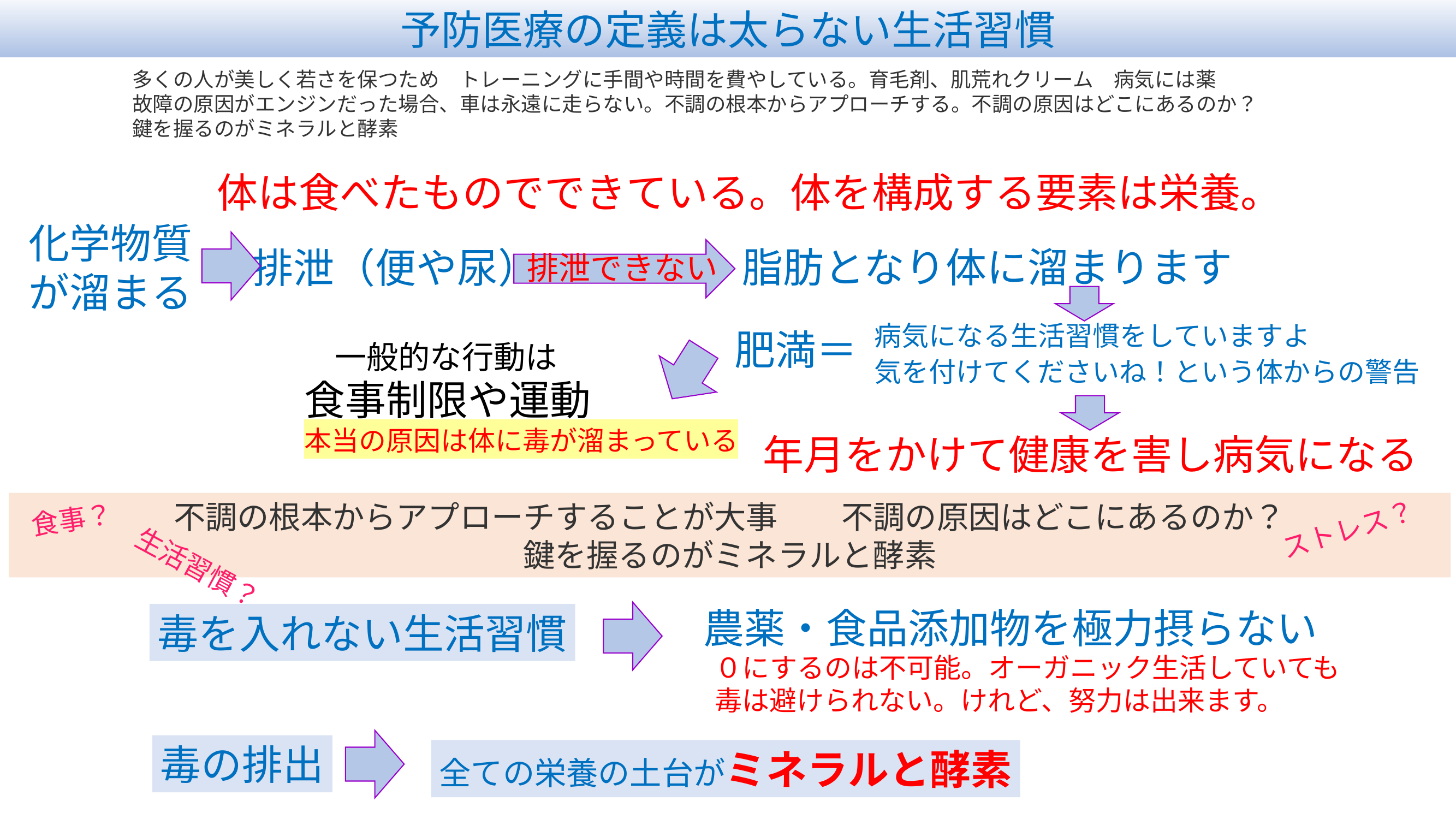

予防医療の定義は太らない生活習慣
多くの人が美しく若さを保つため　トレーニングに手間や時間を費やしている。育毛剤、肌荒れクリーム　病気には薬
故障の原因がエンジンだった場合、車は永遠に走らない。不調の根本からアプローチする。不調の原因はどこにあるのか？
鍵を握るのがミネラルと酵素
体は食べたものでできている。体を構成する要素は栄養。
化学物質
が溜まる

脂肪となり体に溜まります
排泄（便や尿）

排泄できない

病気になる生活習慣をしていますよ
気を付けてくださいね！という体からの警告
肥満＝
一般的な行動は

食事制限や運動
本当の原因は体に毒が溜まっている

年月をかけて健康を害し病気になる
不調の根本からアプローチすることが大事　　不調の原因はどこにあるのか？
鍵を握るのがミネラルと酵素
食事？
ストレス？
生活習慣？
農薬・食品添加物を極力摂らない

毒を入れない生活習慣
０にするのは不可能。オーガニック生活していても
毒は避けられない。けれど、努力は出来ます。

毒の排出
全ての栄養の土台がミネラルと酵素